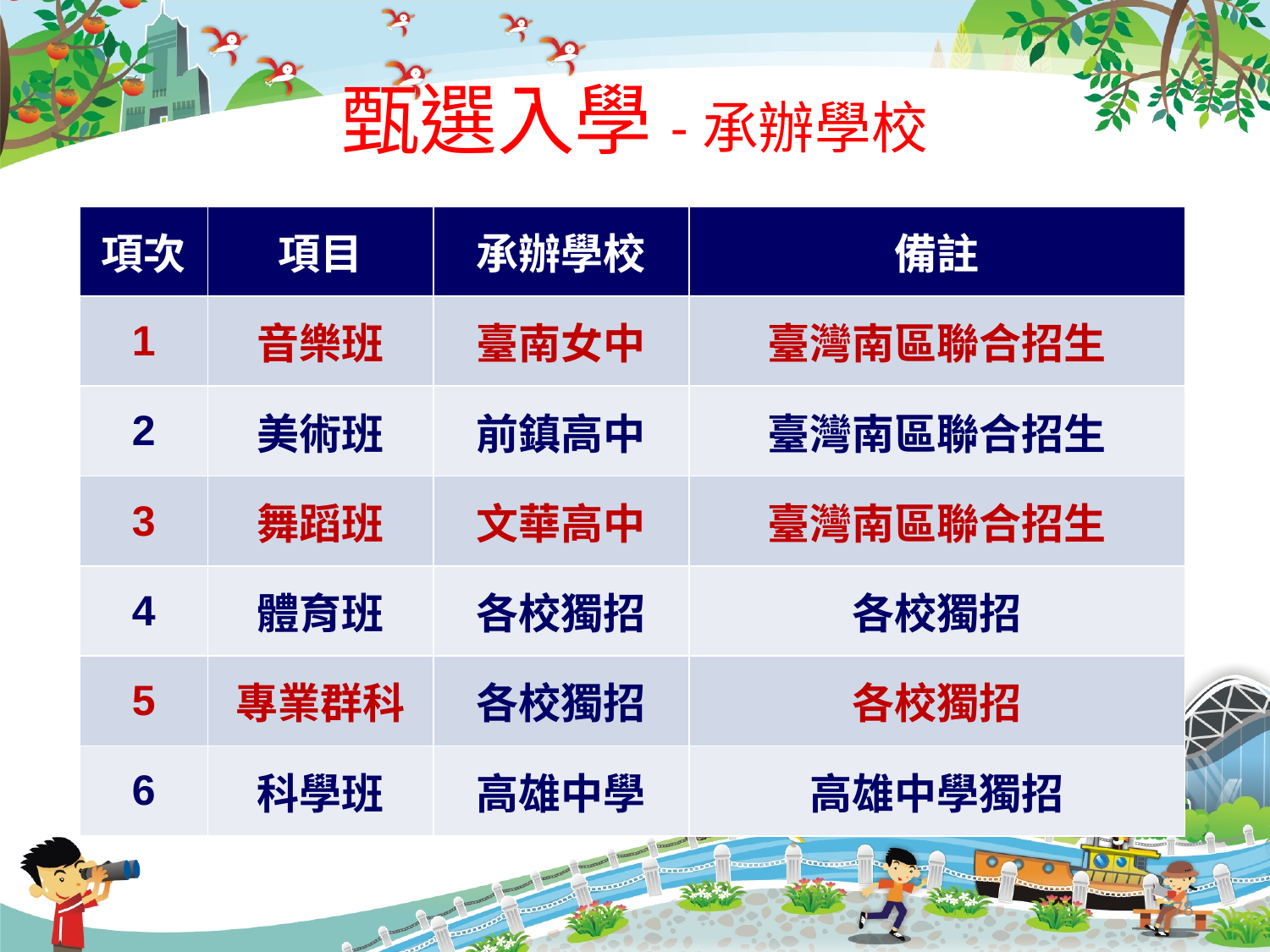

# 甄選入學-承辦學校
| 項次 | 項目 | 承辦學校 | 備註 |
| --- | --- | --- | --- |
| 1 | 音樂班 | 臺南女中 | 臺灣南區聯合招生 |
| 2 | 美術班 | 前鎮高中 | 臺灣南區聯合招生 |
| 3 | 舞蹈班 | 文華高中 | 臺灣南區聯合招生 |
| 4 | 體育班 | 各校獨招 | 各校獨招 |
| 5 | 專業群科 | 各校獨招 | 各校獨招 |
| 6 | 科學班 | 高雄中學 | 高雄中學獨招 |
78